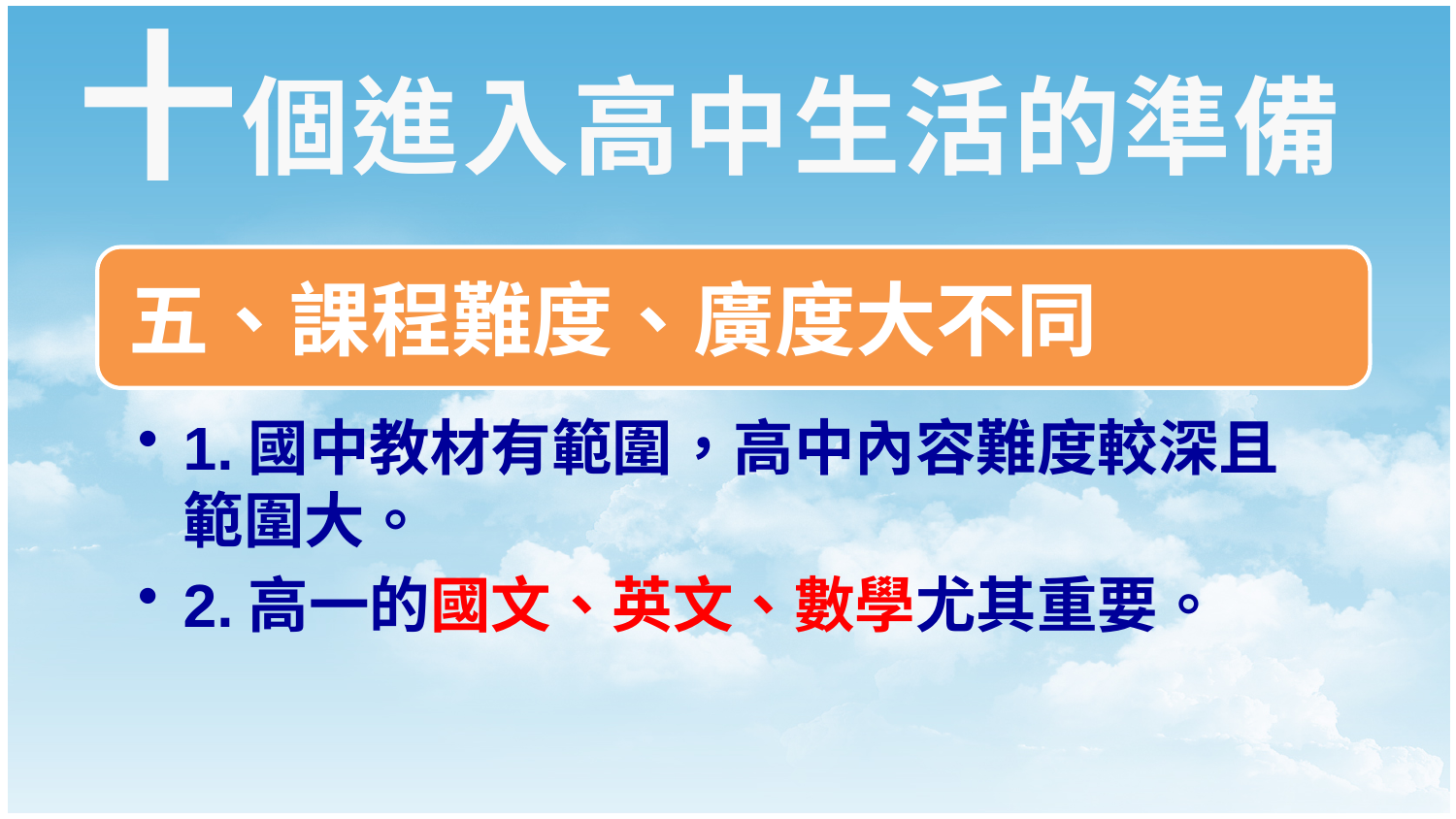

十個進入高中生活的準備
五、課程難度、廣度大不同
1.國中教材有範圍，高中內容難度較深且範圍大。
2.高一的國文、英文、數學尤其重要。